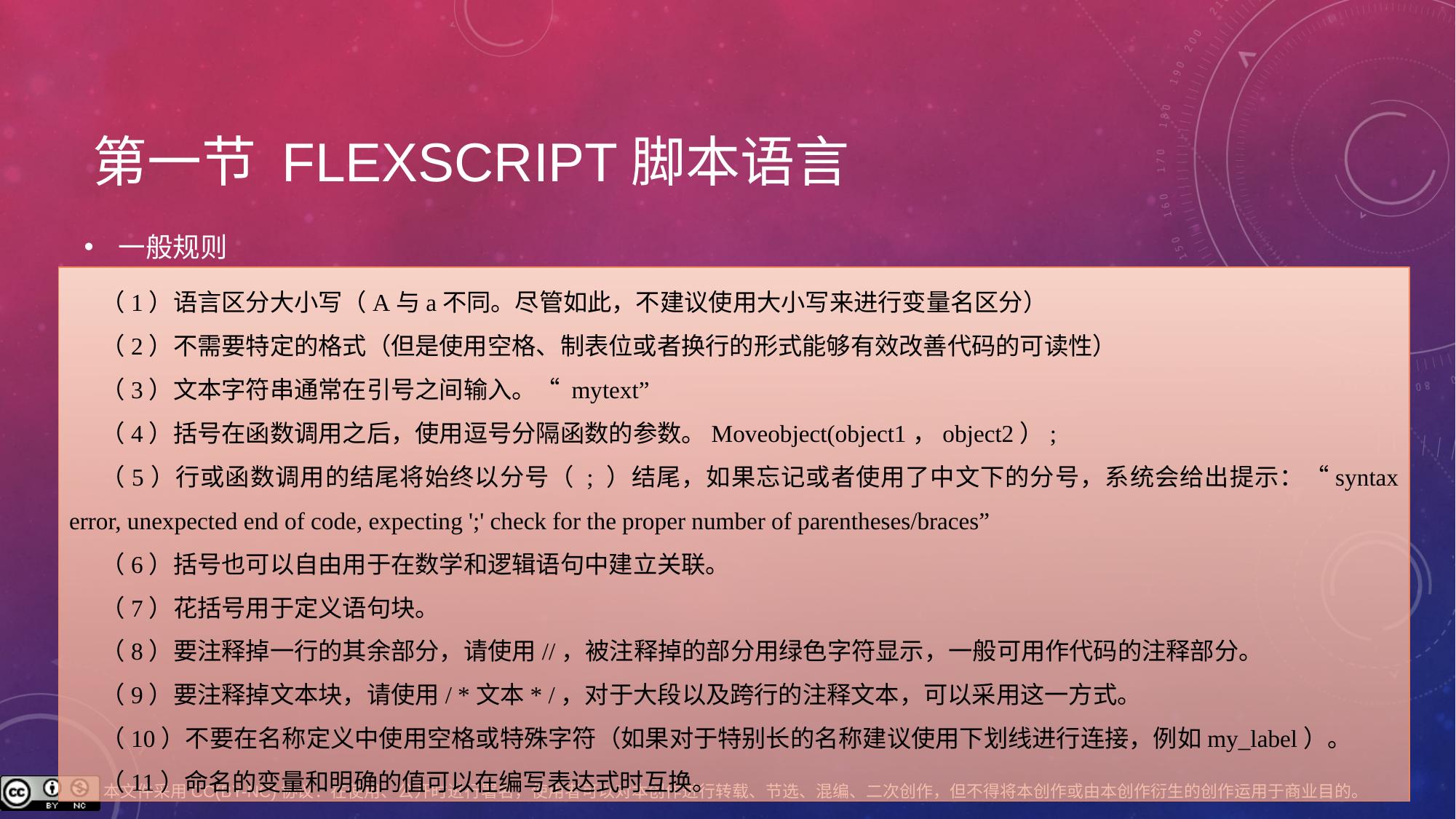

# 第一节 Flexscript脚本语言
一般规则
（1）语言区分大小写（A与a不同。尽管如此，不建议使用大小写来进行变量名区分）
（2）不需要特定的格式（但是使用空格、制表位或者换行的形式能够有效改善代码的可读性）
（3）文本字符串通常在引号之间输入。“ mytext”
（4）括号在函数调用之后，使用逗号分隔函数的参数。Moveobject(object1，object2）;
（5）行或函数调用的结尾将始终以分号（ ; ）结尾，如果忘记或者使用了中文下的分号，系统会给出提示：“syntax error, unexpected end of code, expecting ';' check for the proper number of parentheses/braces”
（6）括号也可以自由用于在数学和逻辑语句中建立关联。
（7）花括号用于定义语句块。
（8）要注释掉一行的其余部分，请使用//，被注释掉的部分用绿色字符显示，一般可用作代码的注释部分。
（9）要注释掉文本块，请使用/ *文本* /，对于大段以及跨行的注释文本，可以采用这一方式。
（10）不要在名称定义中使用空格或特殊字符（如果对于特别长的名称建议使用下划线进行连接，例如my_label）。
（11）命名的变量和明确的值可以在编写表达式时互换。